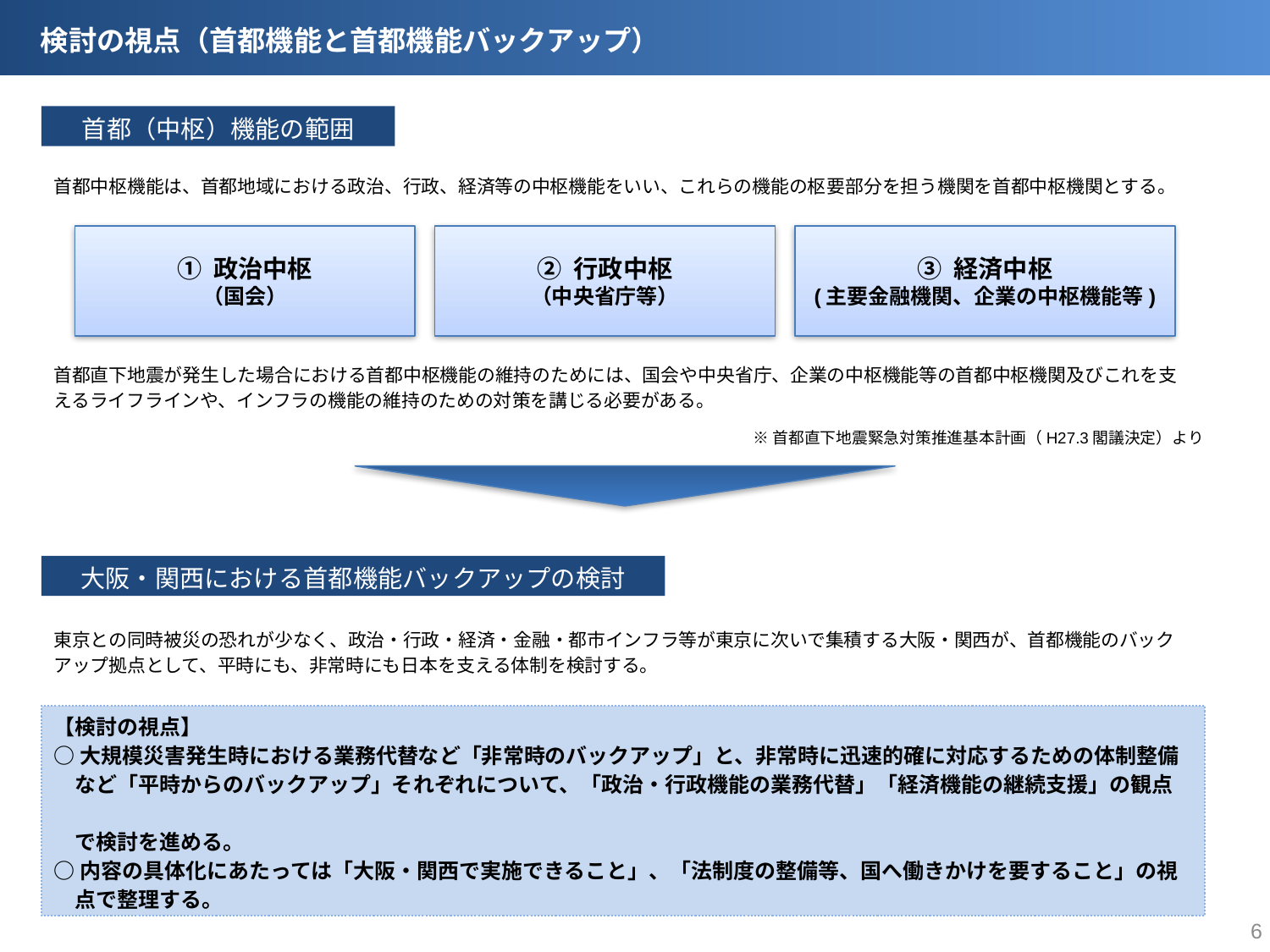

検討の視点（首都機能と首都機能バックアップ）
首都（中枢）機能の範囲
首都中枢機能は、首都地域における政治、行政、経済等の中枢機能をいい、これらの機能の枢要部分を担う機関を首都中枢機関とする。
① 政治中枢
（国会）
② 行政中枢
（中央省庁等）
③ 経済中枢
(主要金融機関、企業の中枢機能等)
首都直下地震が発生した場合における首都中枢機能の維持のためには、国会や中央省庁、企業の中枢機能等の首都中枢機関及びこれを支えるライフラインや、インフラの機能の維持のための対策を講じる必要がある。
※首都直下地震緊急対策推進基本計画（H27.3閣議決定）より

大阪・関西における首都機能バックアップの検討

東京との同時被災の恐れが少なく、政治・行政・経済・金融・都市インフラ等が東京に次いで集積する大阪・関西が、首都機能のバックアップ拠点として、平時にも、非常時にも日本を支える体制を検討する。

【検討の視点】
○大規模災害発生時における業務代替など「非常時のバックアップ」と、非常時に迅速的確に対応するための体制整備
　など「平時からのバックアップ」それぞれについて、「政治・行政機能の業務代替」「経済機能の継続支援」の観点
　で検討を進める。
○内容の具体化にあたっては「大阪・関西で実施できること」、「法制度の整備等、国へ働きかけを要すること」の視
　点で整理する。
6